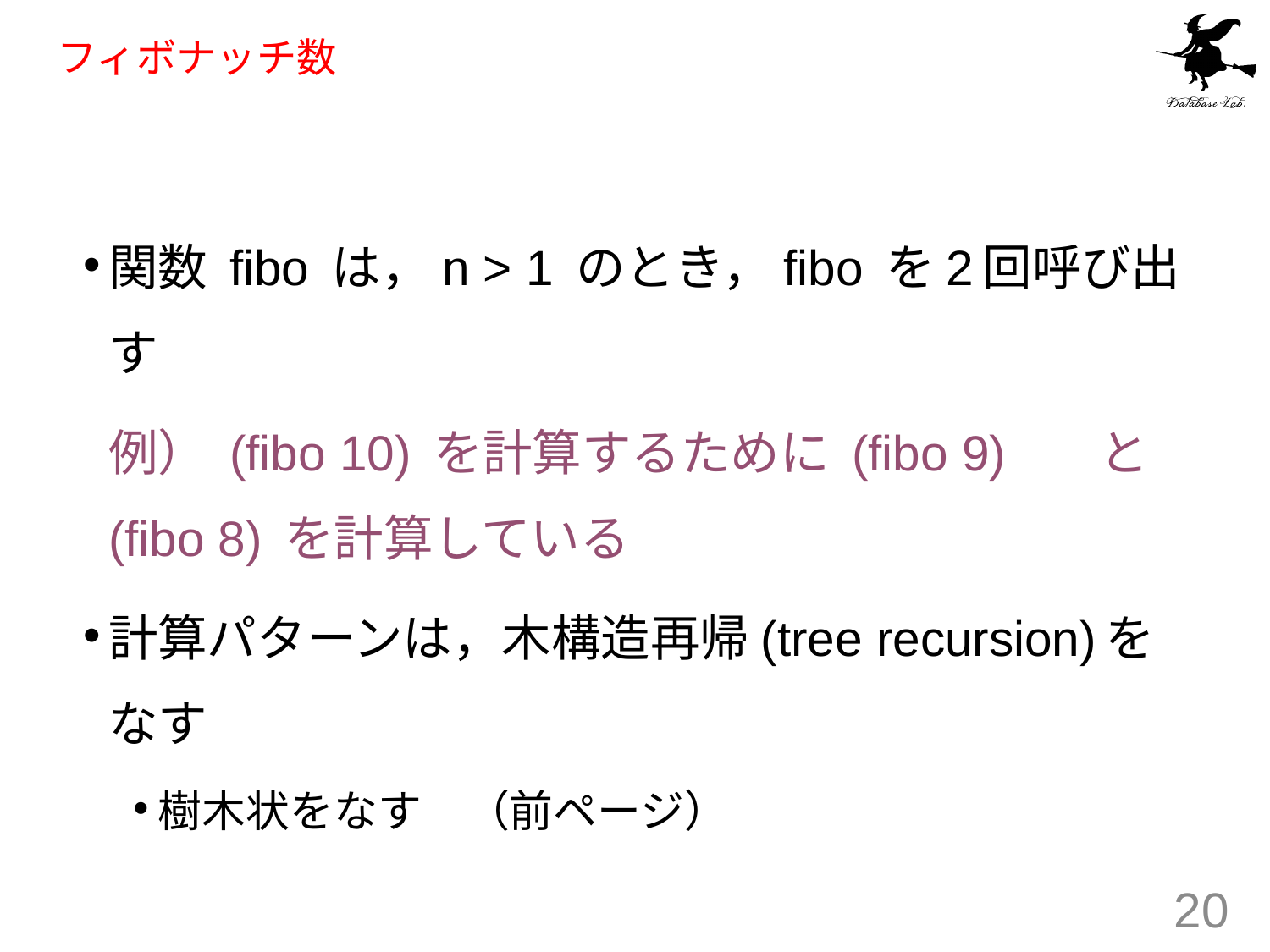

# フィボナッチ数
関数 fibo は，n > 1 のとき，fibo を2回呼び出す
	例） (fibo 10) を計算するために (fibo 9) 	と (fibo 8) を計算している
計算パターンは，木構造再帰(tree recursion)をなす
樹木状をなす　（前ページ）
20